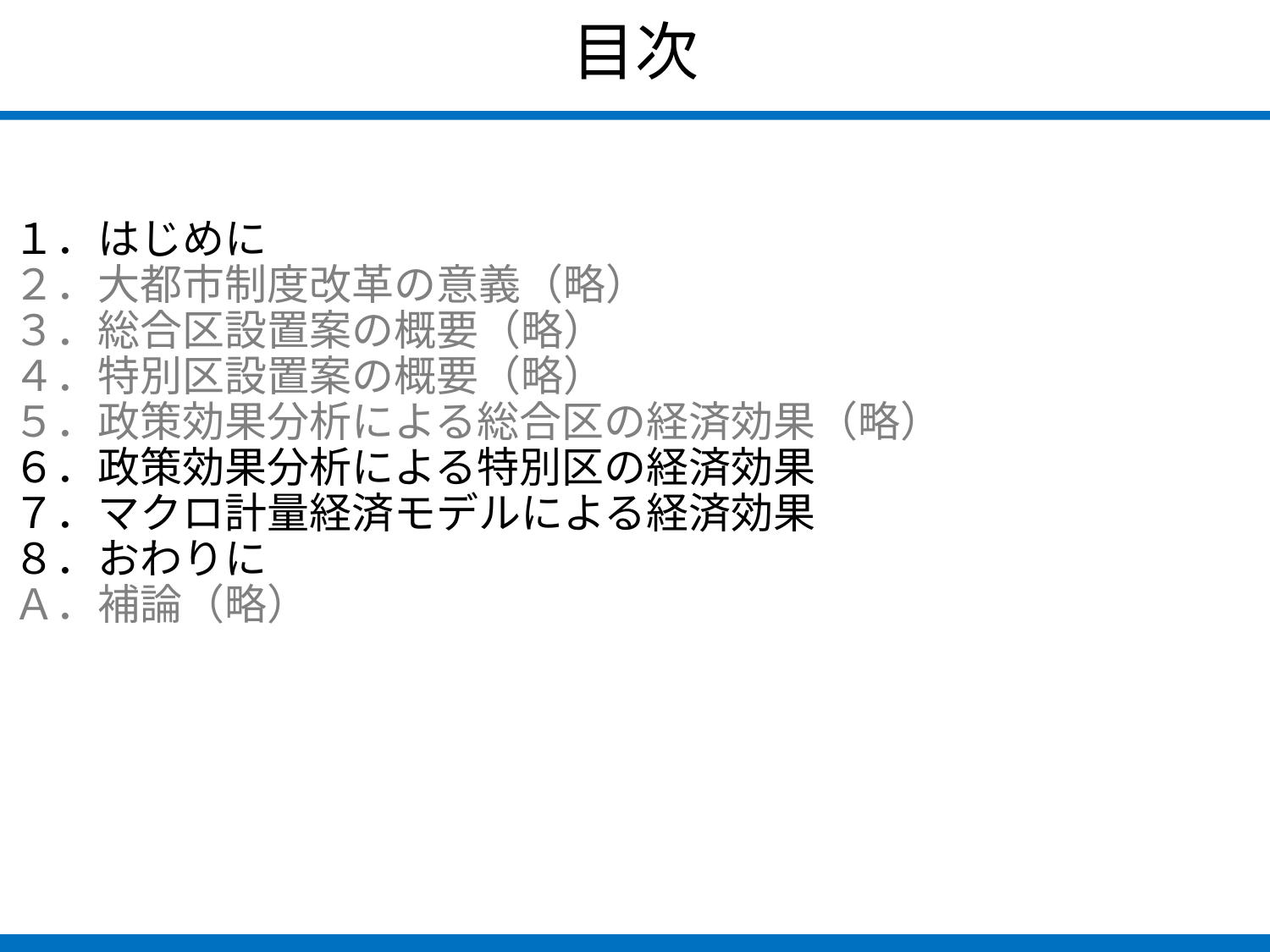

目次

１．はじめに
２．大都市制度改革の意義（略）
３．総合区設置案の概要（略）
４．特別区設置案の概要（略）
５．政策効果分析による総合区の経済効果（略）
６．政策効果分析による特別区の経済効果
７．マクロ計量経済モデルによる経済効果
８．おわりに
Ａ．補論（略）